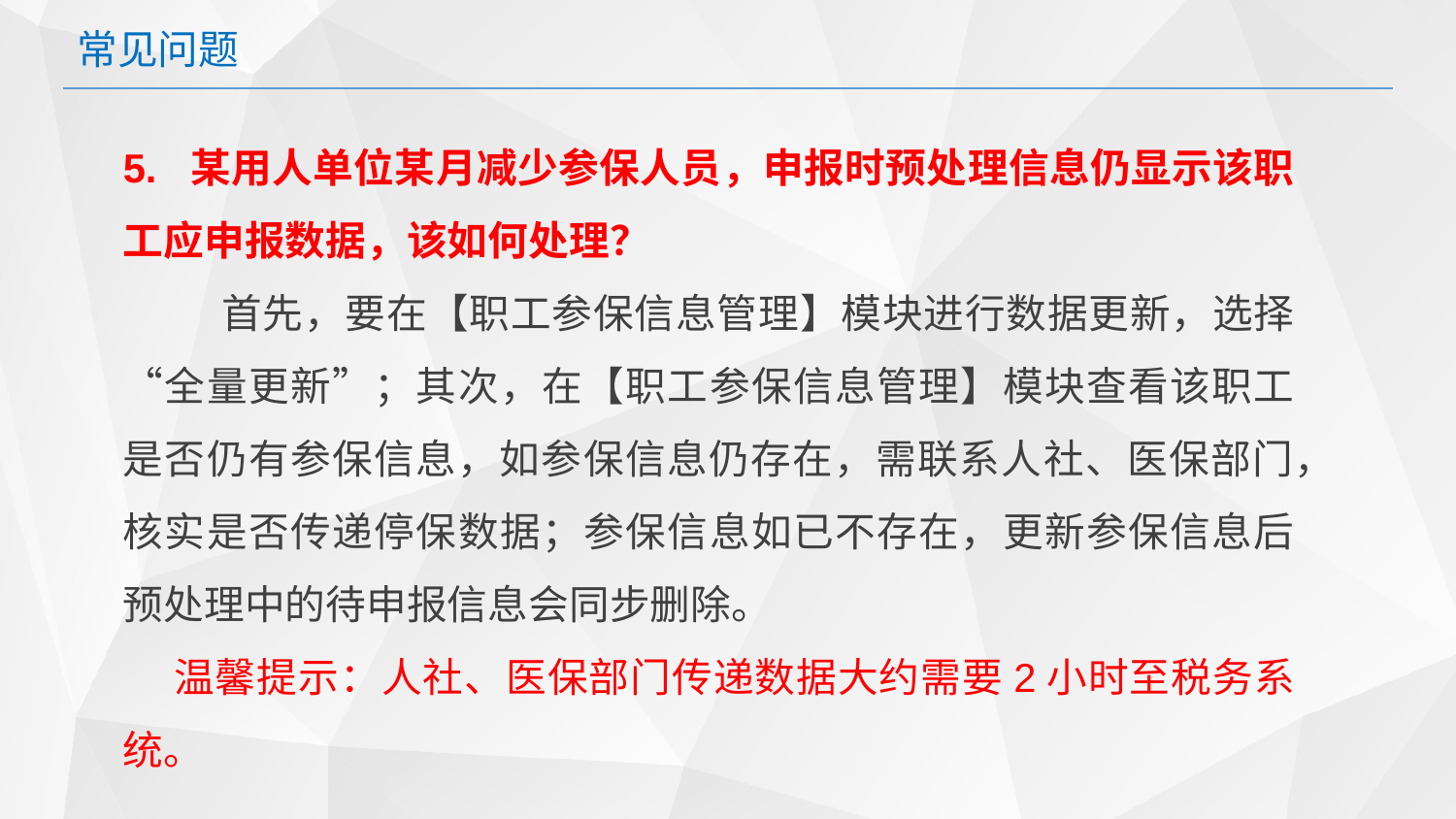

常见问题
5.  某用人单位某月减少参保人员，申报时预处理信息仍显示该职工应申报数据，该如何处理？
         首先，要在【职工参保信息管理】模块进行数据更新，选择“全量更新”；其次，在【职工参保信息管理】模块查看该职工是否仍有参保信息，如参保信息仍存在，需联系人社、医保部门，核实是否传递停保数据；参保信息如已不存在，更新参保信息后预处理中的待申报信息会同步删除。
    温馨提示：人社、医保部门传递数据大约需要2小时至税务系统。